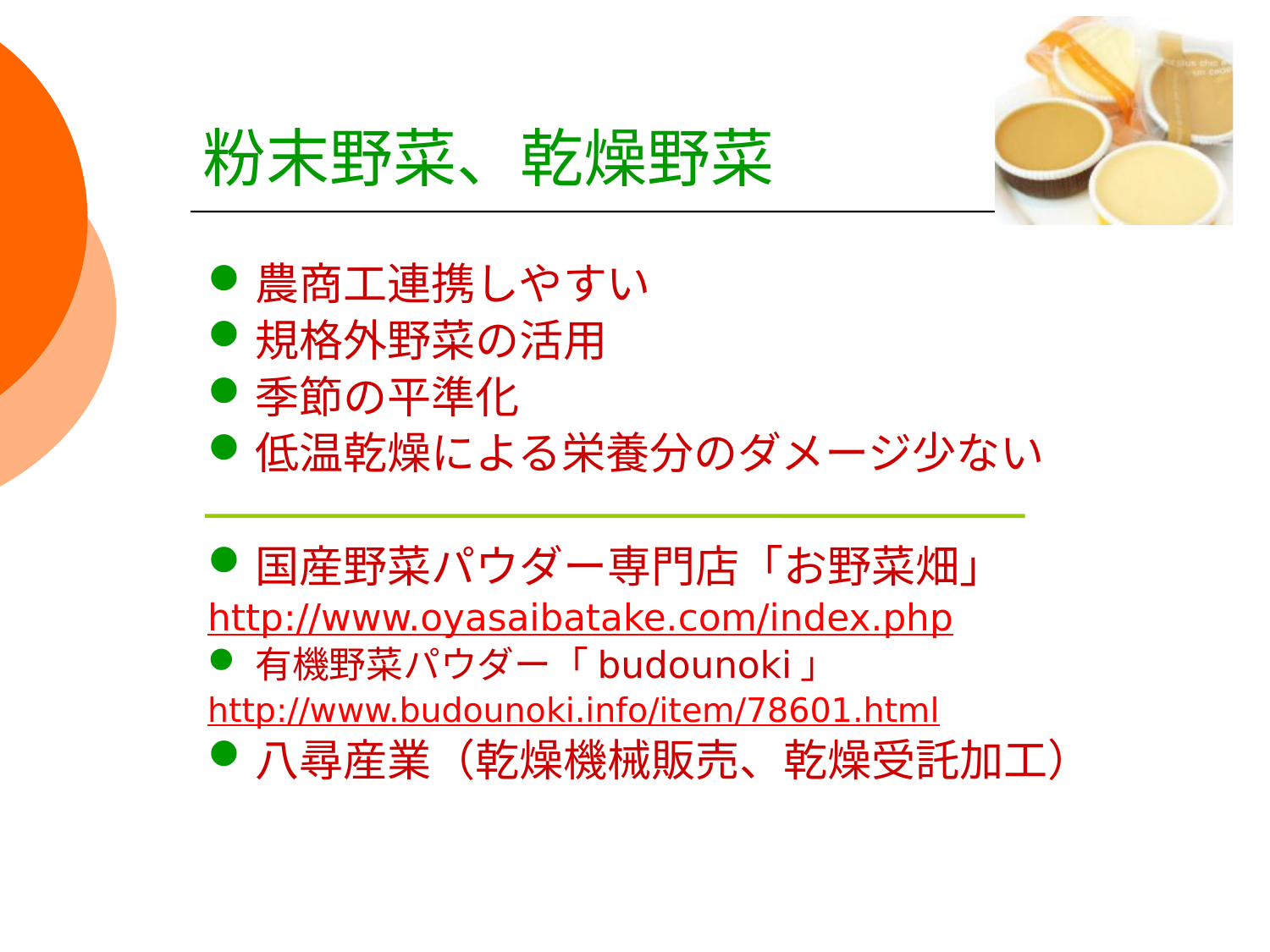

# 粉末野菜、乾燥野菜
農商工連携しやすい
規格外野菜の活用
季節の平準化
低温乾燥による栄養分のダメージ少ない

国産野菜パウダー専門店「お野菜畑」
http://www.oyasaibatake.com/index.php
有機野菜パウダー「budounoki」
http://www.budounoki.info/item/78601.html
八尋産業（乾燥機械販売、乾燥受託加工）